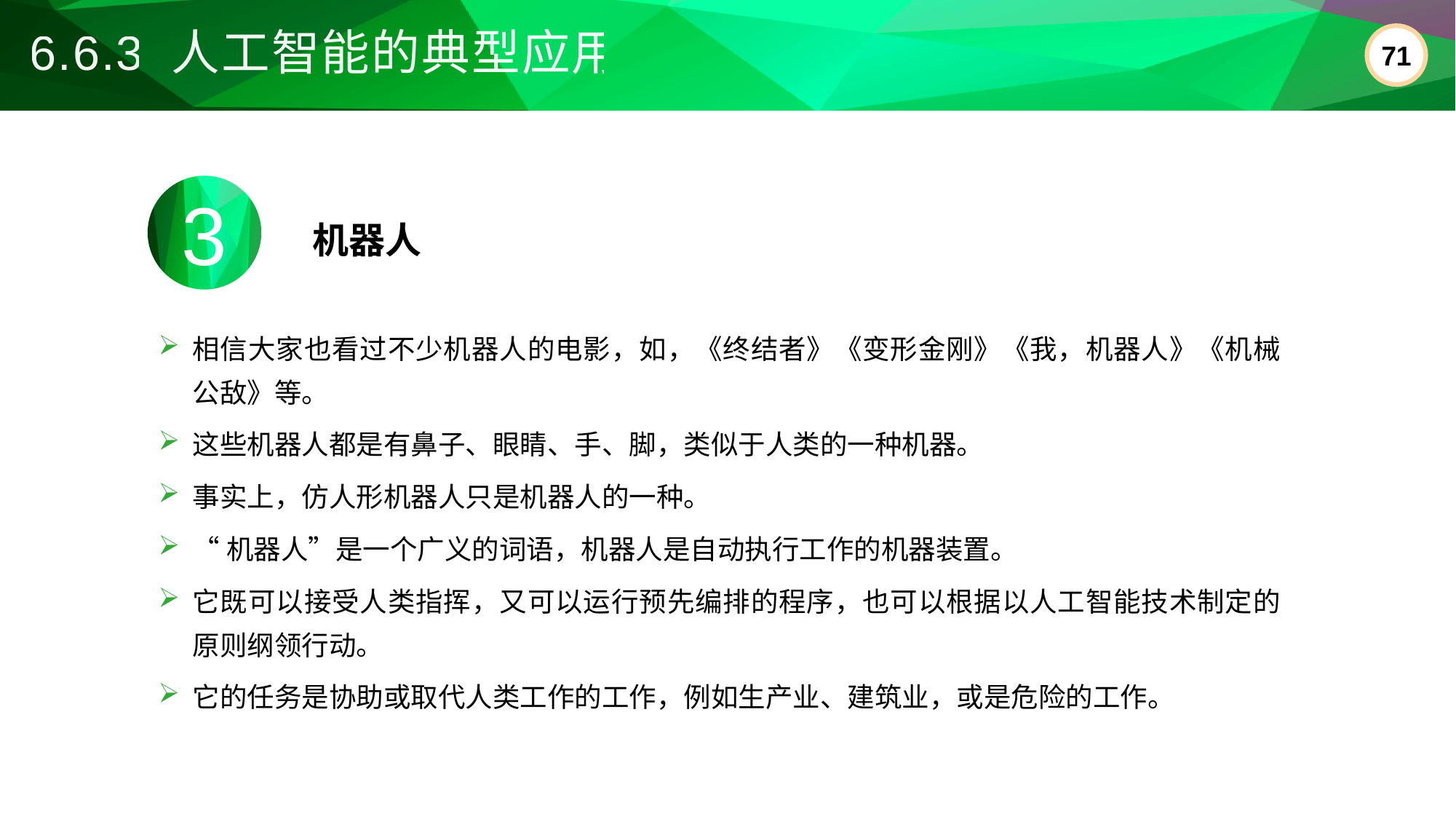

6.6.3 人工智能的典型应用
3
机器人
相信大家也看过不少机器人的电影，如，《终结者》《变形金刚》《我，机器人》《机械公敌》等。
这些机器人都是有鼻子、眼睛、手、脚，类似于人类的一种机器。
事实上，仿人形机器人只是机器人的一种。
“机器人”是一个广义的词语，机器人是自动执行工作的机器装置。
它既可以接受人类指挥，又可以运行预先编排的程序，也可以根据以人工智能技术制定的原则纲领行动。
它的任务是协助或取代人类工作的工作，例如生产业、建筑业，或是危险的工作。